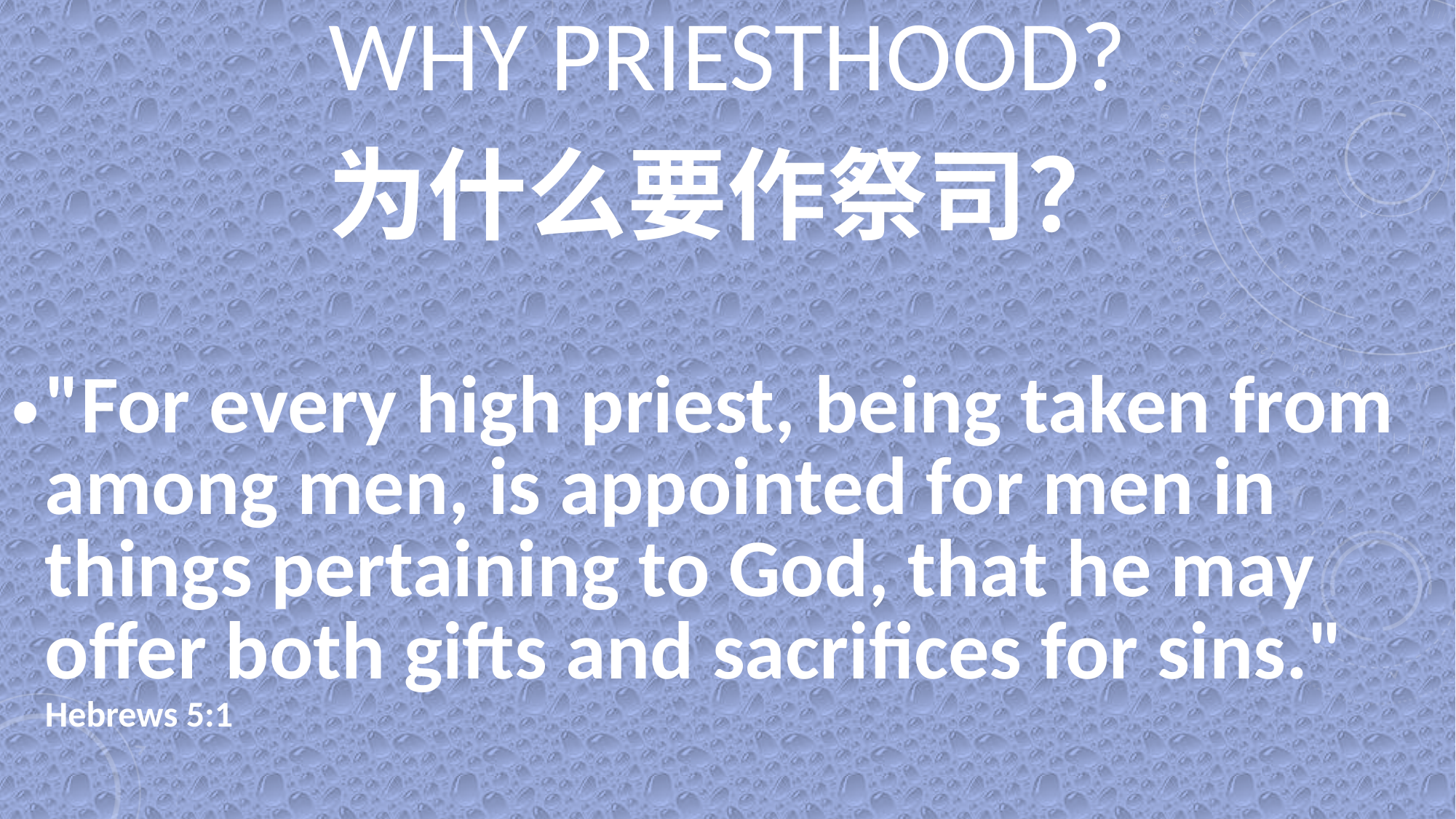

# Why priesthood? 为什么要作祭司？
"For every high priest, being taken from among men, is appointed for men in things pertaining to God, that he may offer both gifts and sacrifices for sins." Hebrews 5:1